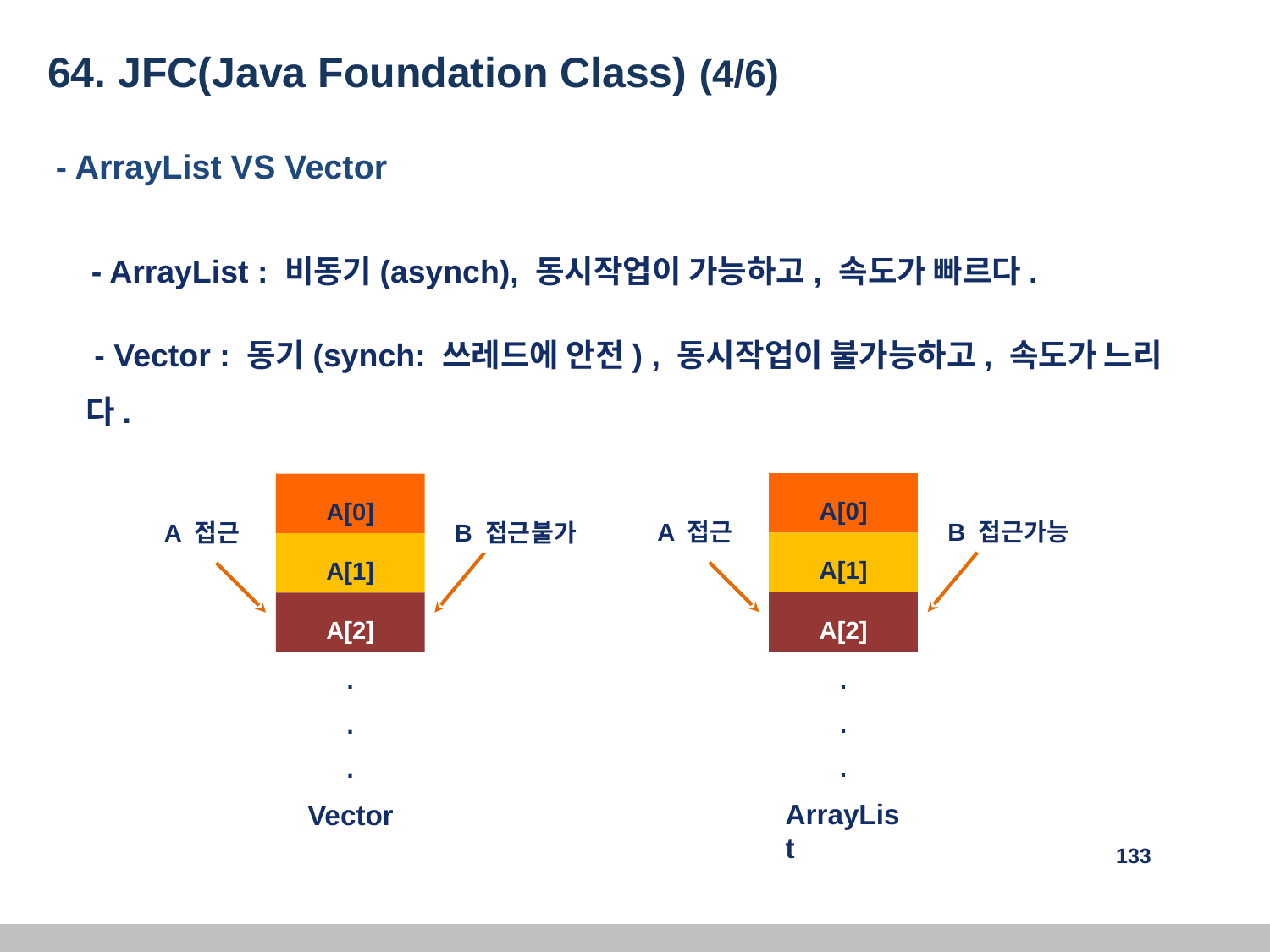

64. JFC(Java Foundation Class) (4/6)
 - ArrayList VS Vector
 - ArrayList : 비동기(asynch), 동시작업이 가능하고, 속도가 빠르다.
 - Vector : 동기(synch: 쓰레드에 안전) , 동시작업이 불가능하고, 속도가 느리다.
A[0]
A[1]
A[2]
.
.
.
ArrayList
A 접근
B 접근가능
A[0]
A[1]
A[2]
.
.
.
Vector
A 접근
B 접근불가
133